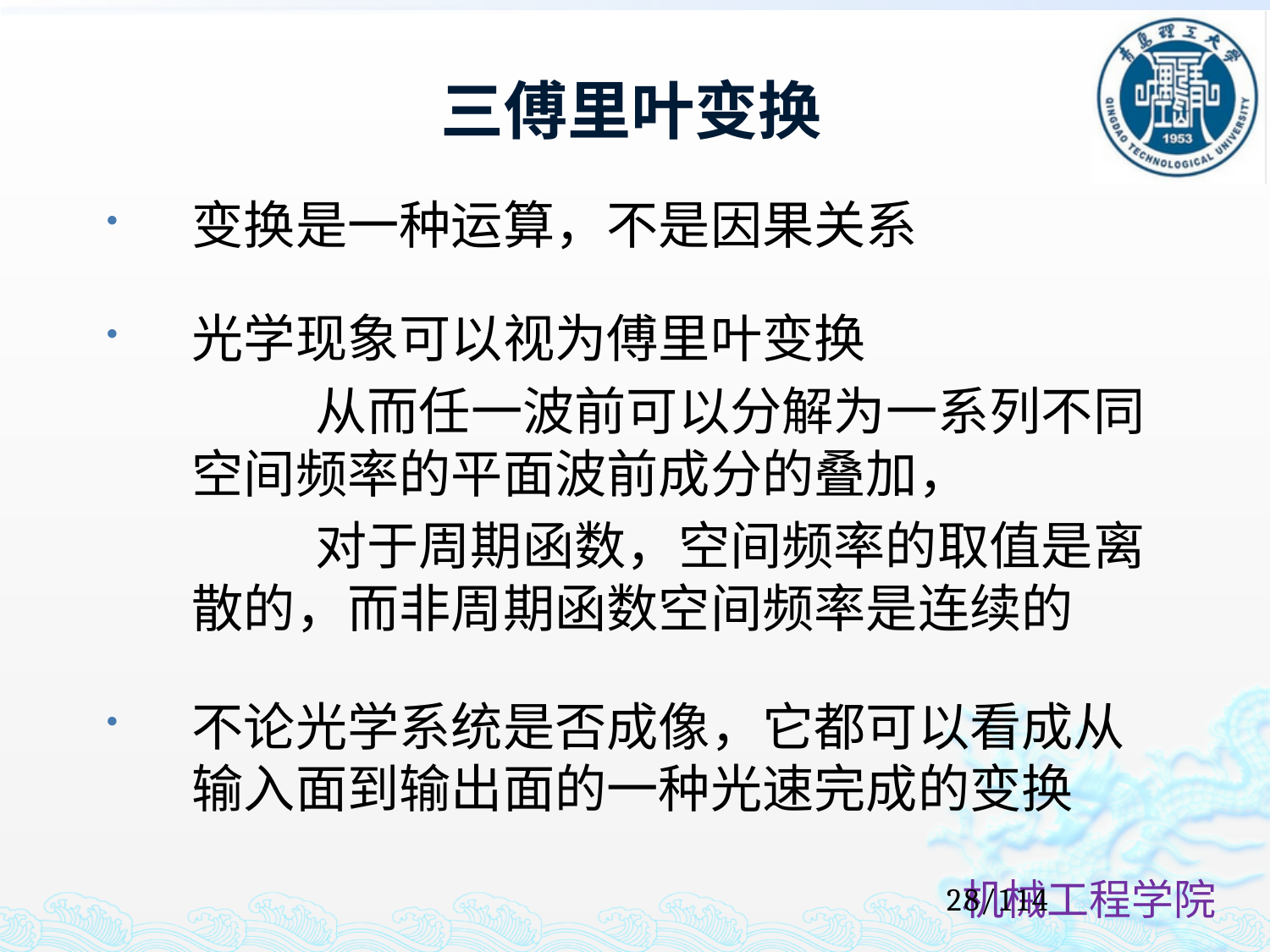

# 三傅里叶变换
变换是一种运算，不是因果关系

光学现象可以视为傅里叶变换
　　　　从而任一波前可以分解为一系列不同空间频率的平面波前成分的叠加，
　　　　对于周期函数，空间频率的取值是离散的，而非周期函数空间频率是连续的

不论光学系统是否成像，它都可以看成从输入面到输出面的一种光速完成的变换
28/114